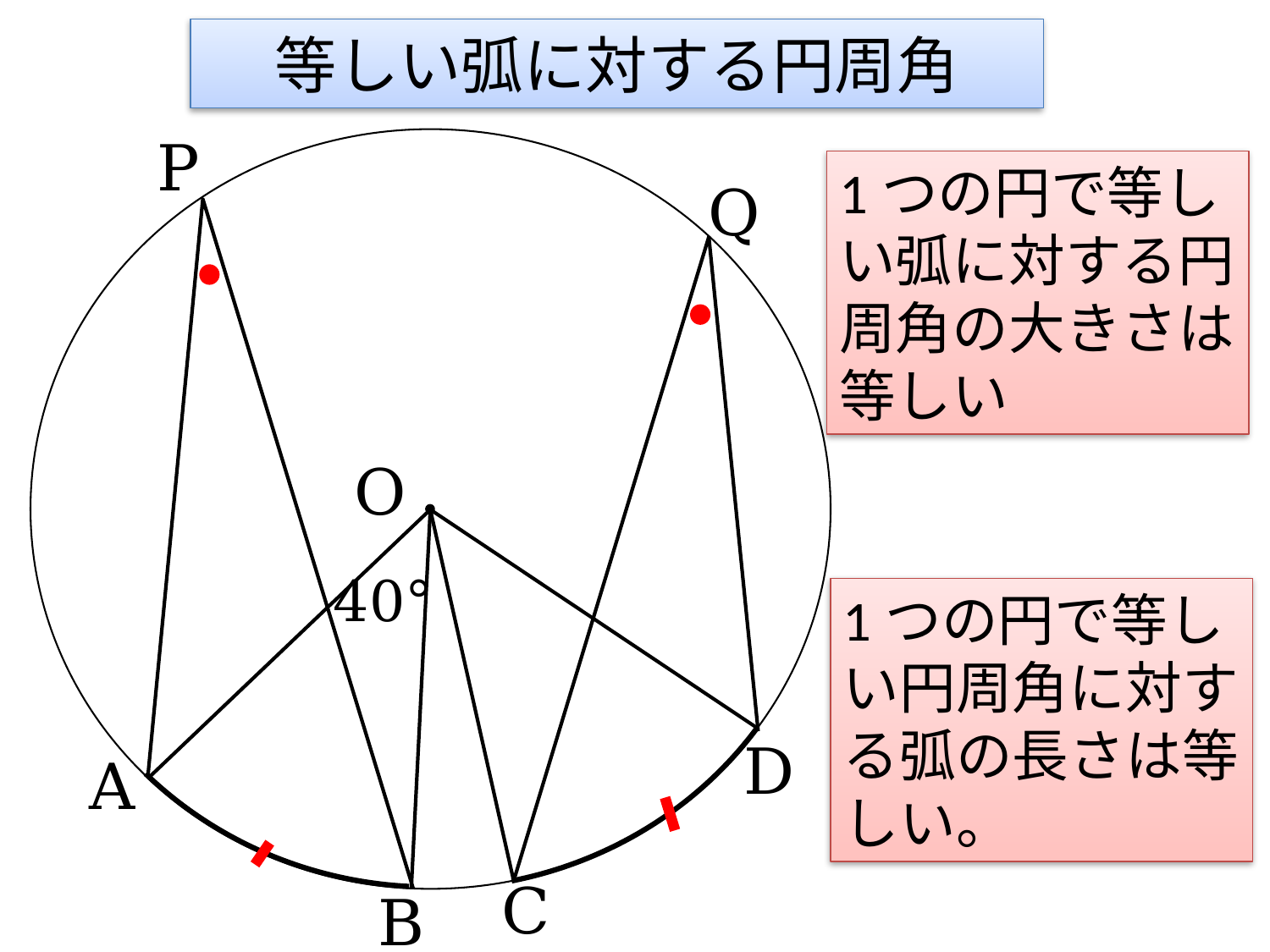

# 等しい弧に対する円周角
P

1つの円で等しい弧に対する円周角の大きさは等しい
Q

O

40°
1つの円で等しい円周角に対する弧の長さは等しい。
D
A
C
B